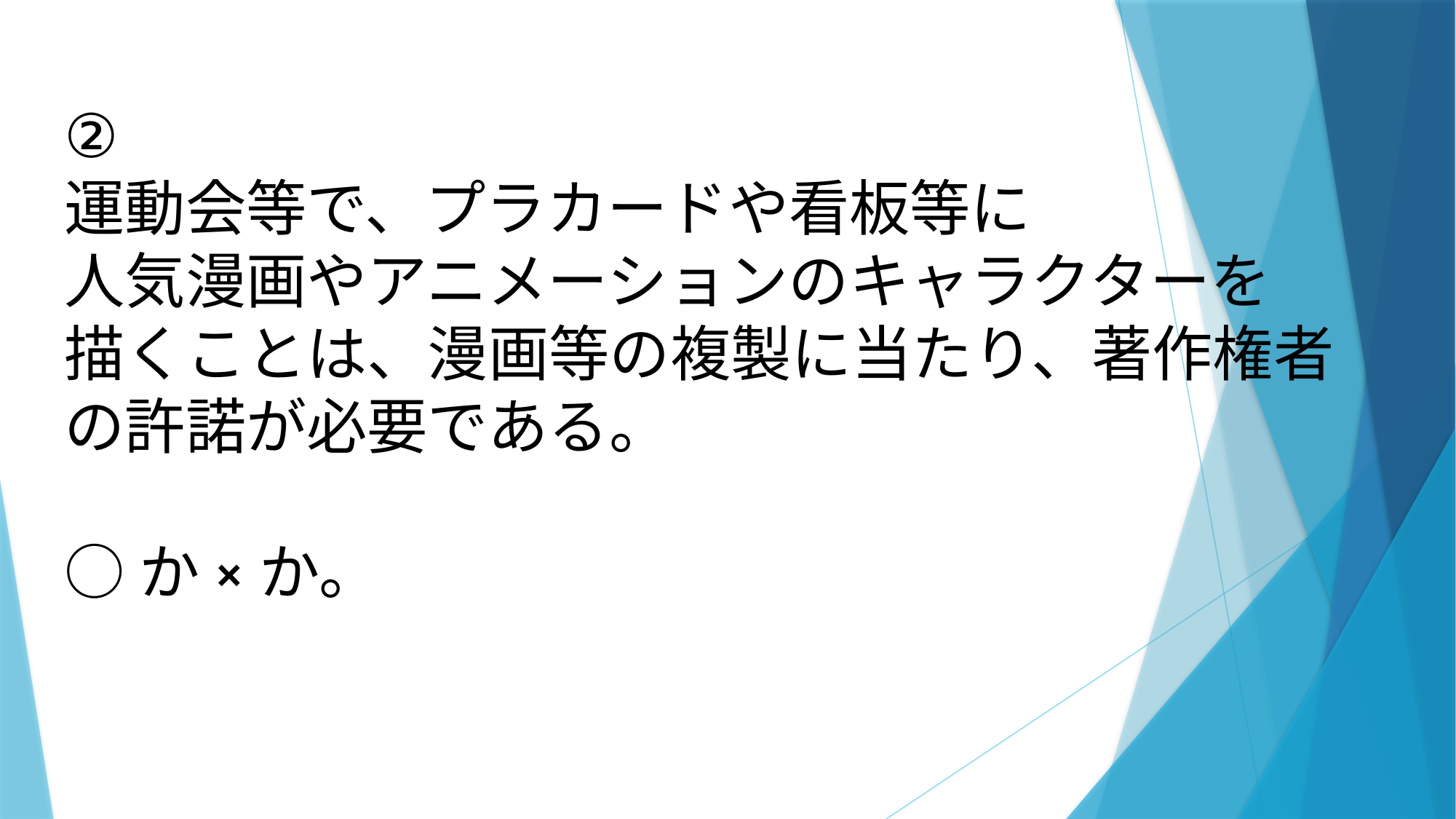

②
運動会等で、プラカードや看板等に
人気漫画やアニメーションのキャラクターを
描くことは、漫画等の複製に当たり、著作権者の許諾が必要である。

○か×か。